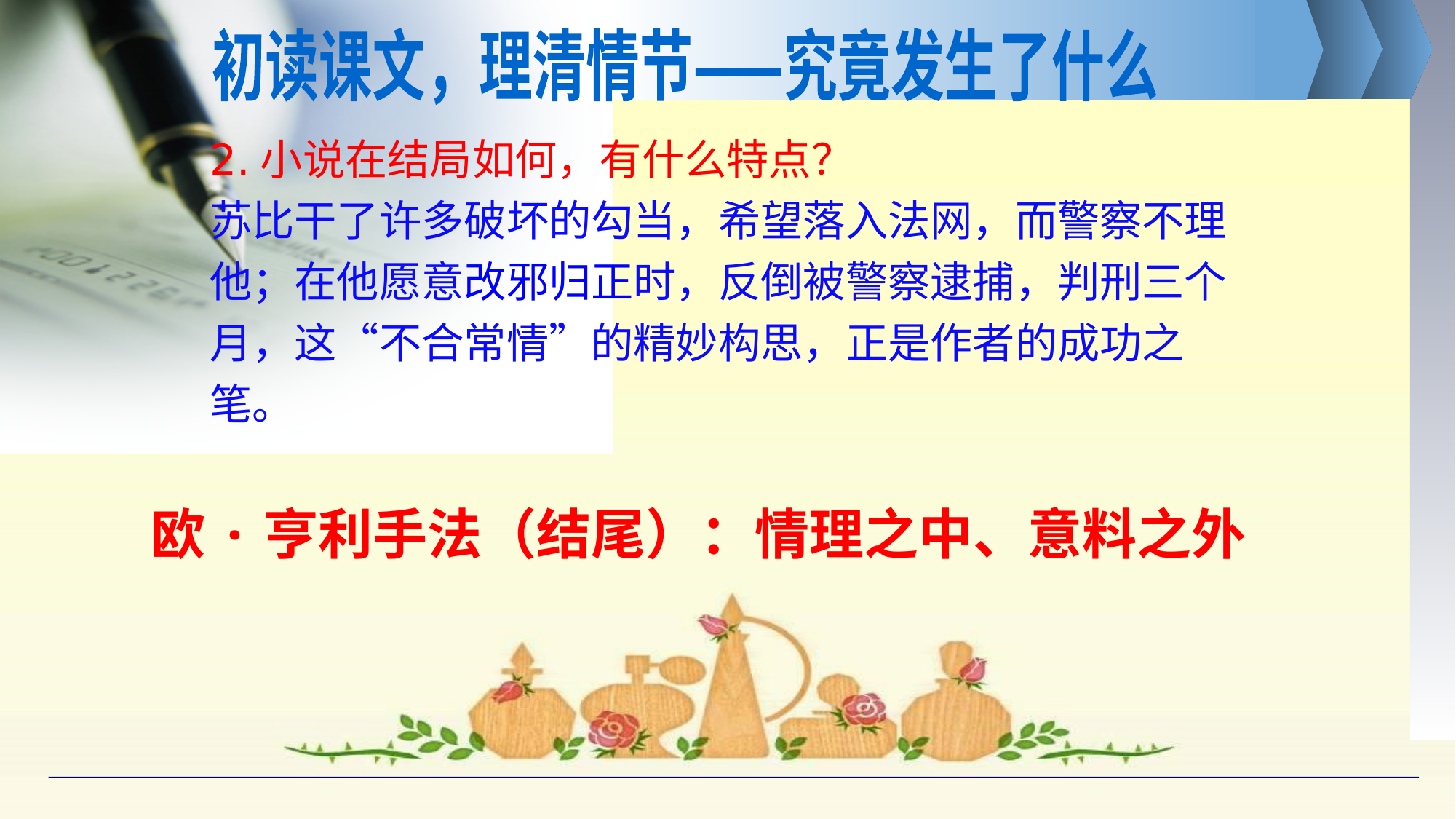

初读课文，理清情节——究竟发生了什么
2.小说在结局如何，有什么特点？
苏比干了许多破坏的勾当，希望落入法网，而警察不理他；在他愿意改邪归正时，反倒被警察逮捕，判刑三个月，这“不合常情”的精妙构思，正是作者的成功之笔。
欧·亨利手法（结尾）：情理之中、意料之外